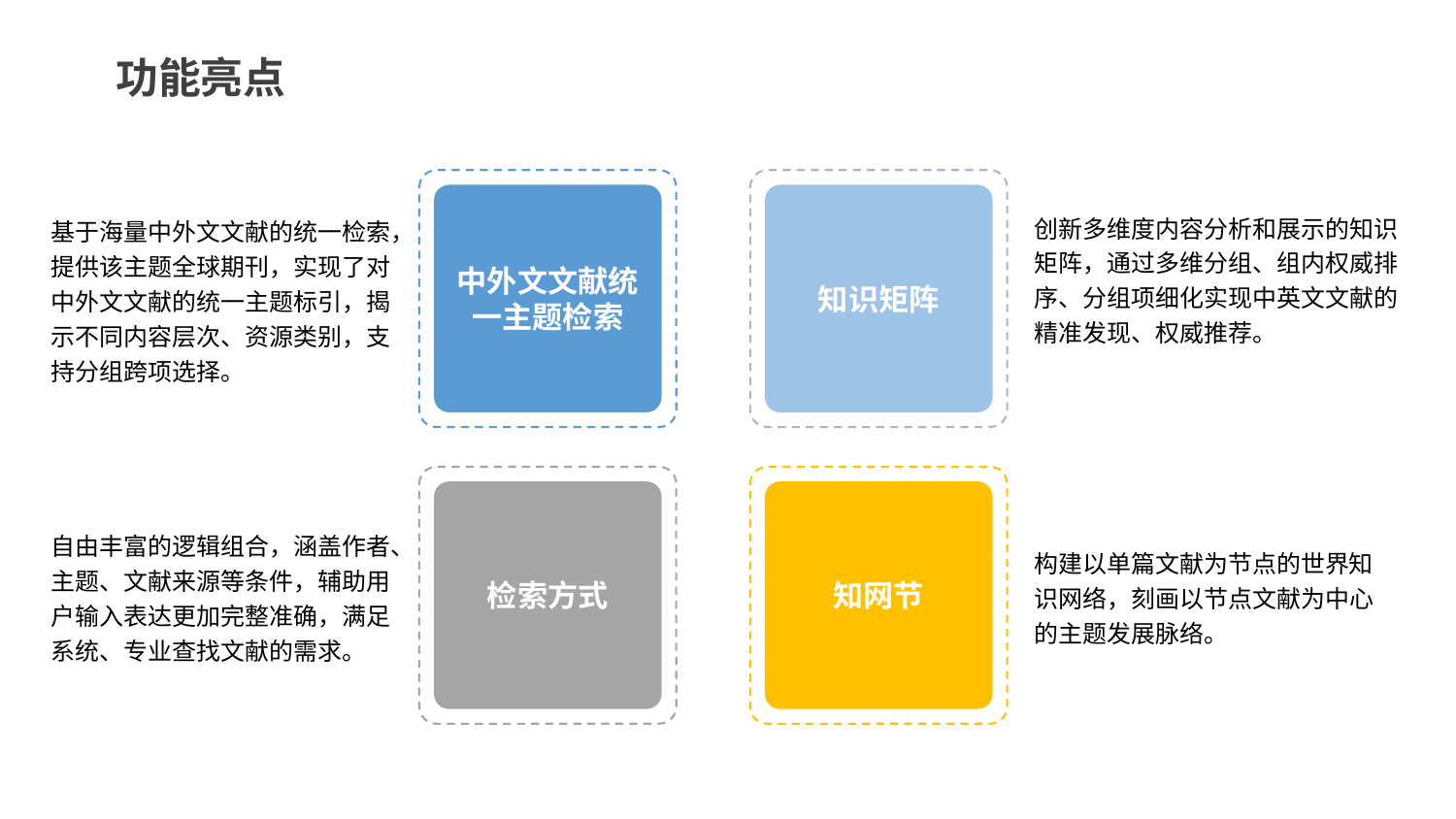

功能亮点

中外文文献统一主题检索
知识矩阵

检索方式
知网节
创新多维度内容分析和展示的知识矩阵，通过多维分组、组内权威排序、分组项细化实现中英文文献的精准发现、权威推荐。
基于海量中外文文献的统一检索，提供该主题全球期刊，实现了对中外文文献的统一主题标引，揭示不同内容层次、资源类别，支持分组跨项选择。
自由丰富的逻辑组合，涵盖作者、主题、文献来源等条件，辅助用户输入表达更加完整准确，满足系统、专业查找文献的需求。
构建以单篇文献为节点的世界知识网络，刻画以节点文献为中心的主题发展脉络。